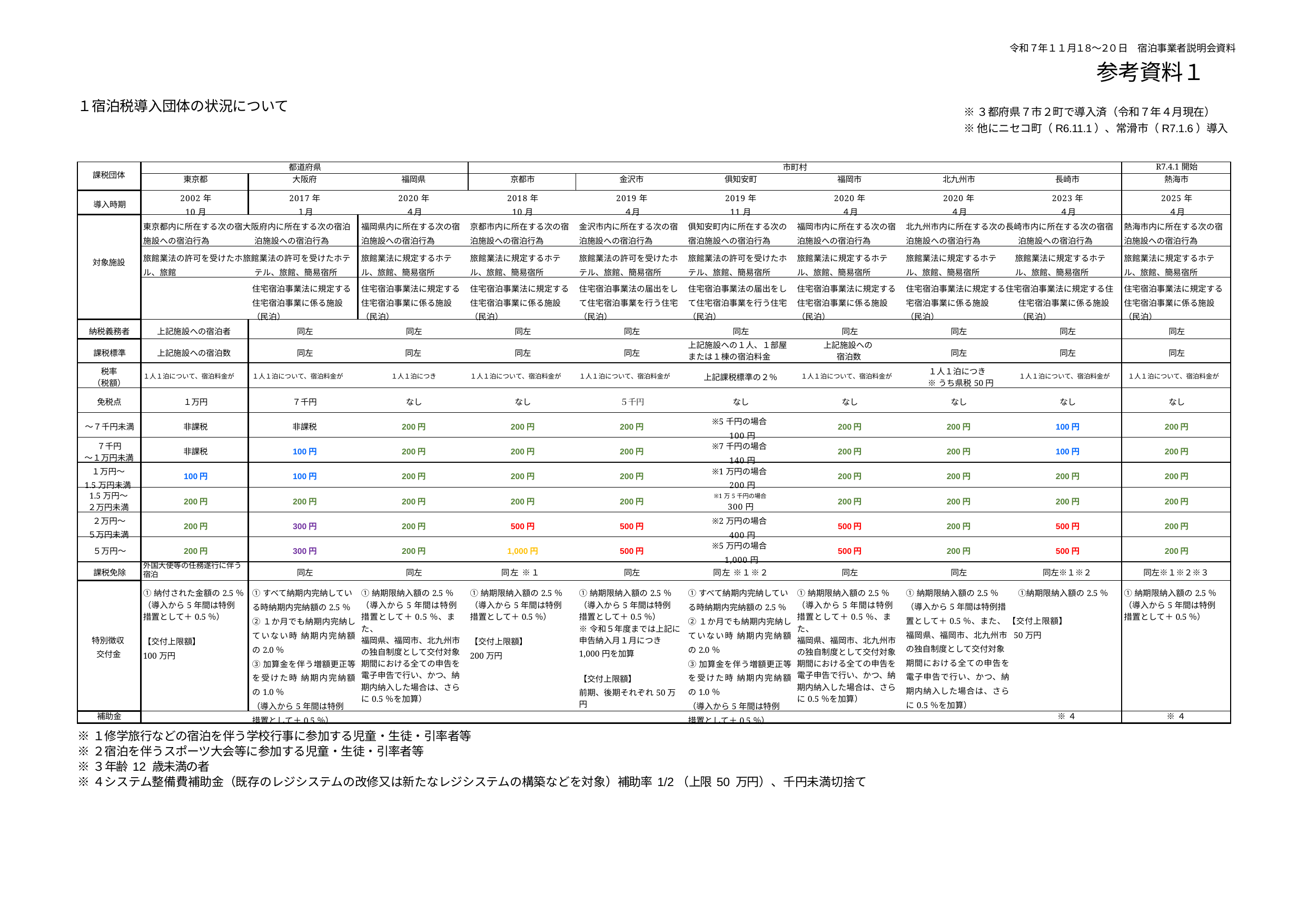

令和７年１１月 １８～２０日　宿泊事業者説明会資料
参考資料１
１宿泊税導入団体の状況について
※３都府県７市２町で導入済（令和７年４月現在）
※他にニセコ町（R6.11.1）、常滑市（R7.1.6）導入

| 課税団体 | 都道府県 |  |  | 市町村 |  |  |  |  |  | R7.4.1開始 |
| --- | --- | --- | --- | --- | --- | --- | --- | --- | --- | --- |
|  | 東京都 | 大阪府 | 福岡県 | 京都市 | 金沢市 | 俱知安町 | 福岡市 | 北九州市 | 長崎市 | 熱海市 |
| 導入時期 | 2002年 10月 | 2017年 １月 | 2020年 ４月 | 2018年 10月 | 2019年 ４月 | 2019年 11月 | 2020年 ４月 | 2020年 ４月 | 2023年 ４月 | 2025年 ４月 |
| 対象施設 | 東京都内に所在する次の宿大阪府内に所在する次の宿泊施設への宿泊行為 泊施設への宿泊行為 |  | 福岡県内に所在する次の宿泊施設への宿泊行為 | 京都市内に所在する次の宿泊施設への宿泊行為 | 金沢市内に所在する次の宿泊施設への宿泊行為 | 俱知安町内に所在する次の宿泊施設への宿泊行為 | 福岡市内に所在する次の宿泊施設への宿泊行為 | 北九州市内に所在する次の長崎市内に所在する次の宿宿泊施設への宿泊行為 泊施設への宿泊行為 |  | 熱海市内に所在する次の宿泊施設への宿泊行為 |
|  | 旅館業法の許可を受けたホ旅館業法の許可を受けたホテル、旅館 テル、旅館、簡易宿所 |  | 旅館業法に規定するホテル、旅館、簡易宿所 | 旅館業法に規定するホテル、旅館、簡易宿所 | 旅館業法の許可を受けたホテル、旅館、簡易宿所 | 旅館業法の許可を受けたホテル、旅館、簡易宿所 | 旅館業法に規定するホテル、旅館、簡易宿所 | 旅館業法に規定するホテル、旅館、簡易宿所 | 旅館業法に規定するホテル、旅館、簡易宿所 | 旅館業法に規定するホテル、旅館、簡易宿所 |
|  | 住宅宿泊事業法に規定する住宅宿泊事業に係る施設 （民泊） |  | 住宅宿泊事業法に規定する住宅宿泊事業に係る施設 （民泊） | 住宅宿泊事業法に規定する住宅宿泊事業に係る施設 （民泊） | 住宅宿泊事業法の届出をして住宅宿泊事業を行う住宅 （民泊） | 住宅宿泊事業法の届出をして住宅宿泊事業を行う住宅 （民泊） | 住宅宿泊事業法に規定する住宅宿泊事業に係る施設 （民泊） | 住宅宿泊事業法に規定する住宅宿泊事業法に規定する住宅宿泊事業に係る施設 住宅宿泊事業に係る施設 （民泊） （民泊） |  | 住宅宿泊事業法に規定する住宅宿泊事業に係る施設 （民泊） |
| 納税義務者 | 上記施設への宿泊者 | 同左 | 同左 | 同左 | 同左 | 同左 | 同左 | 同左 | 同左 | 同左 |
| 課税標準 | 上記施設への宿泊数 | 同左 | 同左 | 同左 | 同左 | 上記施設への１人、１部屋または１棟の宿泊料金 | 上記施設への宿泊数 | 同左 | 同左 | 同左 |
| 税率 （税額） | １人１泊について、宿泊料金が | １人１泊について、宿泊料金が | １人１泊につき | １人１泊について、宿泊料金が | １人１泊について、宿泊料金が | 上記課税標準の２％ | １人１泊について、宿泊料金が | １人１泊につき ※うち県税50円 | １人１泊について、宿泊料金が | １人１泊について、宿泊料金が |
| 免税点 | １万円 | ７千円 | なし | なし | ５千円 | なし | なし | なし | なし | なし |
| ～７千円未満 | 非課税 | 非課税 | 200円 | 200円 | 200円 | ※5千円の場合100円 | 200円 | 200円 | 100円 | 200円 |
| ７千円 ～１万円未満 | 非課税 | 100円 | 200円 | 200円 | 200円 | ※7千円の場合140円 | 200円 | 200円 | 100円 | 200円 |
| １万円～ 1.5万円未満 | 100円 | 100円 | 200円 | 200円 | 200円 | ※1万円の場合200円 | 200円 | 200円 | 200円 | 200円 |
| 1.5万円～ ２万円未満 | 200円 | 200円 | 200円 | 200円 | 200円 | ※1万5千円の場合 300円 | 200円 | 200円 | 200円 | 200円 |
| ２万円～ ５万円未満 | 200円 | 300円 | 200円 | 500円 | 500円 | ※2万円の場合400円 | 500円 | 200円 | 500円 | 200円 |
| ５万円～ | 200円 | 300円 | 200円 | 1,000円 | 500円 | ※5万円の場合1,000円 | 500円 | 200円 | 500円 | 200円 |
| 課税免除 | 外国大使等の任務遂行に伴う 宿泊 | 同左 | 同左 | 同左 ※１ | 同左 | 同左 ※１※２ | 同左 | 同左 | 同左※１※２ | 同左※１※２※３ |
| 特別徴収交付金 | ①納付された金額の2.5％ （導入から5年間は特例措置として＋0.5％） 【交付上限額】100万円 | ①すべて納期内完納している時納期内完納額の2.5％ ②１か月でも納期内完納していない時 納期内完納額の2.0％ ③加算金を伴う増額更正等を受けた時 納期内完納額の1.0％ （導入から5年間は特例措置として＋0.5％） | ①納期限納入額の2.5％ （導入から5年間は特例措置として＋0.5％、また、 福岡県、福岡市、北九州市の独自制度として交付対象 期間における全ての申告を電子申告で行い、かつ、納 期内納入した場合は、さらに0.5％を加算） | ①納期限納入額の2.5％ （導入から5年間は特例措置として＋0.5％） 【交付上限額】200万円 | ①納期限納入額の2.5％ （導入から5年間は特例措置として＋0.5％） ※令和５年度までは上記に申告納入月１月につき 1,000円を加算 【交付上限額】 前期、後期それぞれ50万円 | ①すべて納期内完納している時納期内完納額の2.5％ ②１か月でも納期内完納していない時 納期内完納額の2.0％ ③加算金を伴う増額更正等を受けた時 納期内完納額の1.0％ （導入から5年間は特例措置として＋0.5％） | ①納期限納入額の2.5％ （導入から5年間は特例措置として＋0.5％、また、 福岡県、福岡市、北九州市の独自制度として交付対象 期間における全ての申告を電子申告で行い、かつ、納 期内納入した場合は、さらに0.5％を加算） | ①納期限納入額の2.5％ ①納期限納入額の2.5％ （導入から5年間は特例措 置として＋0.5％、また、 【交付上限額】福岡県、福岡市、北九州市 50万円 の独自制度として交付対象 期間における全ての申告を電子申告で行い、かつ、納期内納入した場合は、さらに0.5％を加算） |  | ①納期限納入額の2.5％ （導入から5年間は特例措置として＋0.5％） |
| 補助金 | ※４ |  |  |  |  |  |  |  |  | ※４ |
※１修学旅行などの宿泊を伴う学校行事に参加する児童・生徒・引率者等
※２宿泊を伴うスポーツ大会等に参加する児童・生徒・引率者等
※３年齢 12 歳未満の者
※４システム整備費補助金（既存のレジシステムの改修又は新たなレジシステムの構築などを対象）補助率 1/2（上限 50 万円）、千円未満切捨て